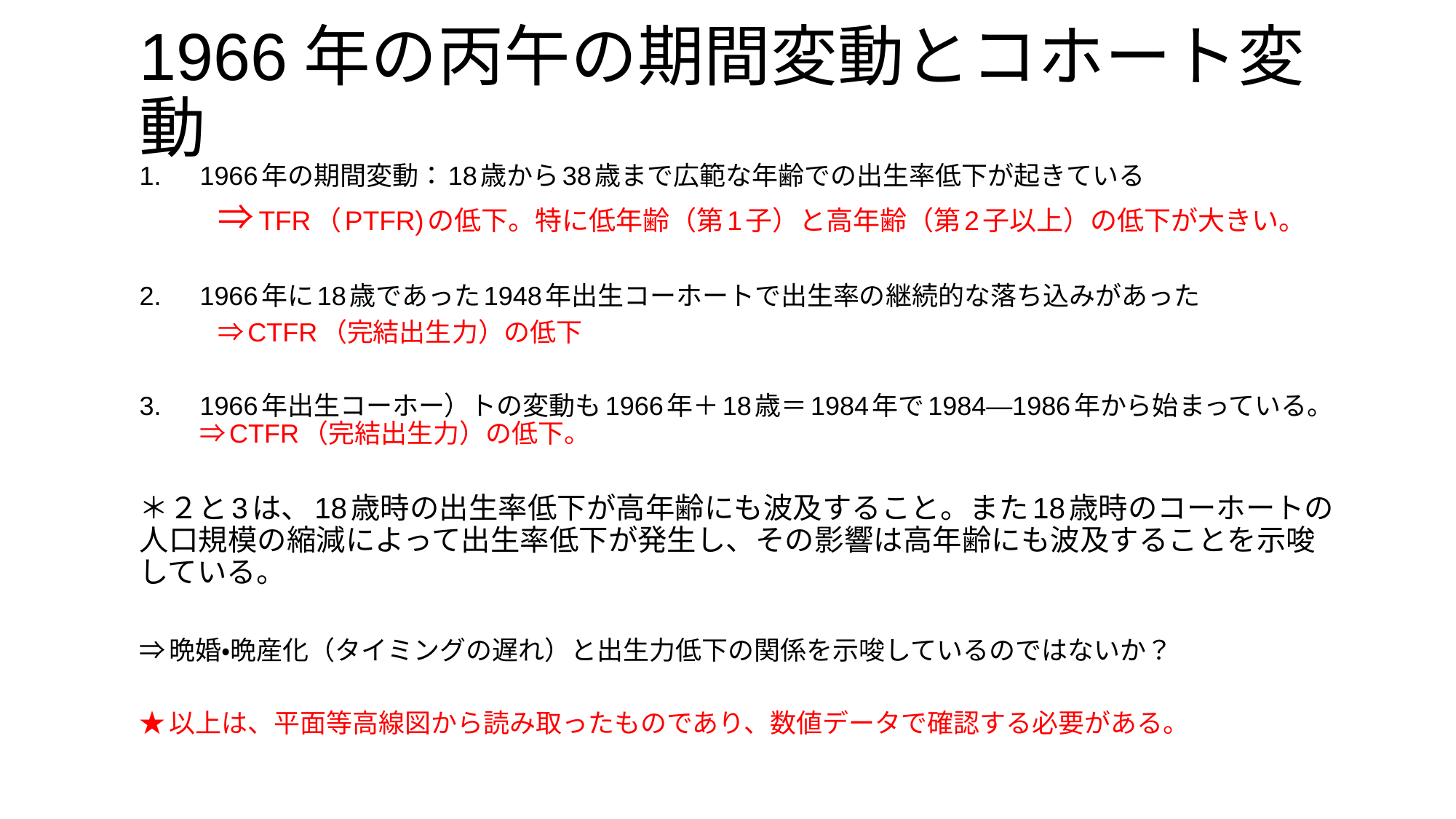

# 1966年の丙午の期間変動とコホート変動
1966年の期間変動：18歳から38歳まで広範な年齢での出生率低下が起きている
　　　⇒TFR（PTFR)の低下。特に低年齢（第1子）と高年齢（第2子以上）の低下が大きい。

1966年に18歳であった1948年出生コーホートで出生率の継続的な落ち込みがあった
　　　⇒CTFR（完結出生力）の低下

1966年出生コーホー）トの変動も1966年＋18歳＝1984年で1984―1986年から始まっている。 ⇒CTFR（完結出生力）の低下。

＊２と3は、18歳時の出生率低下が高年齢にも波及すること。また18歳時のコーホートの人口規模の縮減によって出生率低下が発生し、その影響は高年齢にも波及することを示唆している。

⇒晩婚・晩産化（タイミングの遅れ）と出生力低下の関係を示唆しているのではないか？

★以上は、平面等高線図から読み取ったものであり、数値データで確認する必要がある。